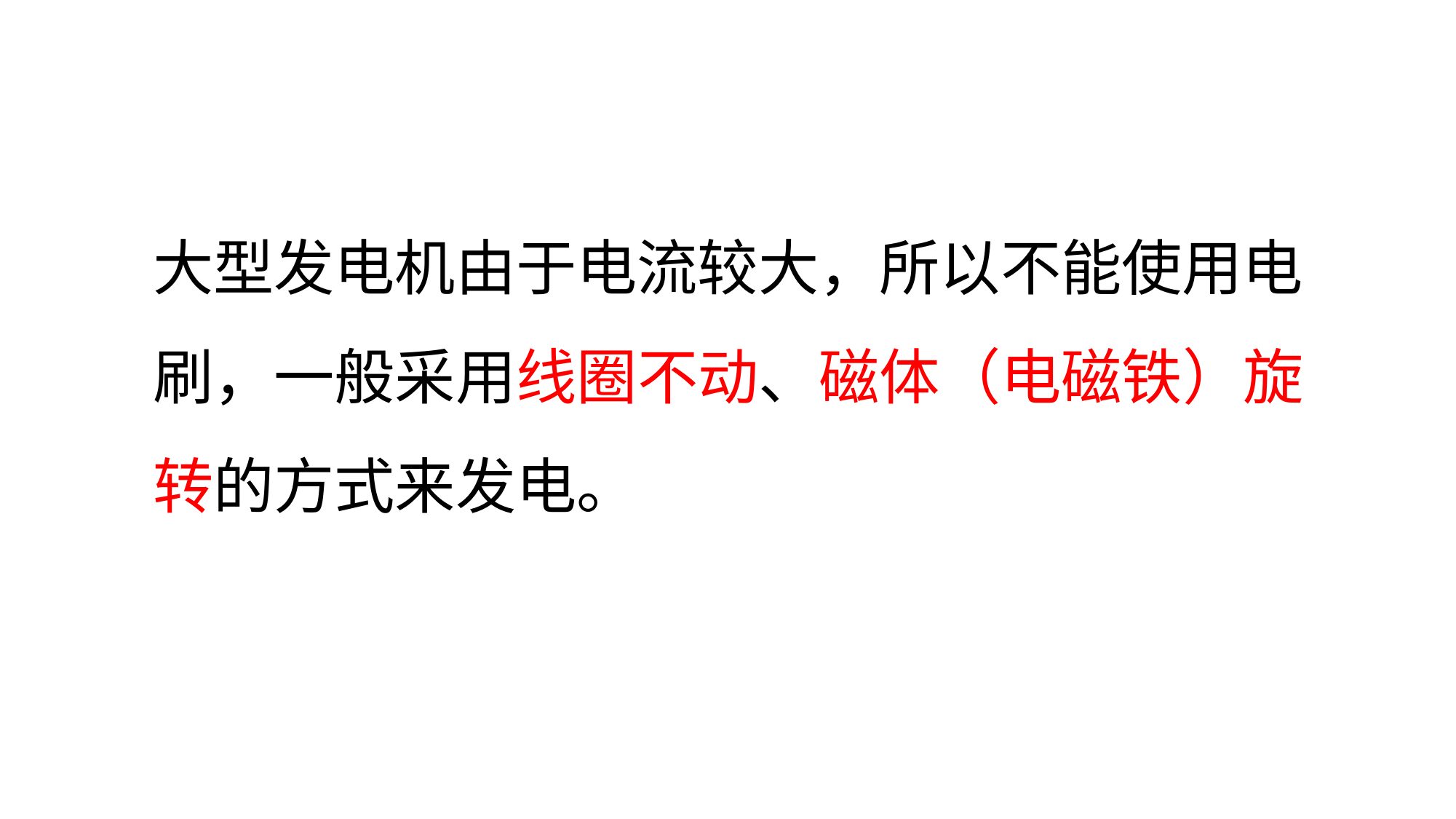

大型发电机由于电流较大，所以不能使用电刷，一般采用线圈不动、磁体（电磁铁）旋转的方式来发电。